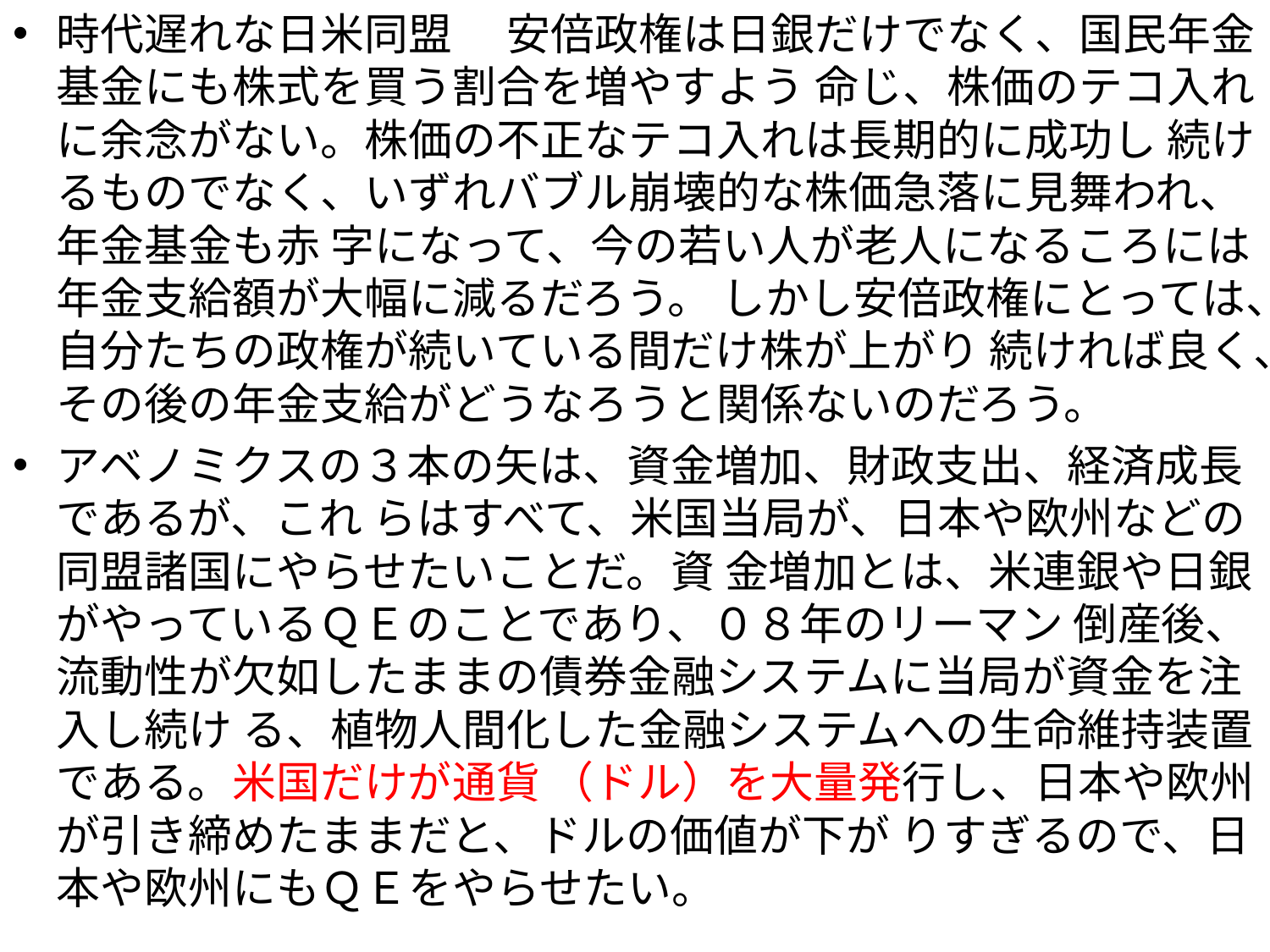

時代遅れな日米同盟 　安倍政権は日銀だけでなく、国民年金基金にも株式を買う割合を増やすよう 命じ、株価のテコ入れに余念がない。株価の不正なテコ入れは長期的に成功し 続けるものでなく、いずれバブル崩壊的な株価急落に見舞われ、年金基金も赤 字になって、今の若い人が老人になるころには年金支給額が大幅に減るだろう。 しかし安倍政権にとっては、自分たちの政権が続いている間だけ株が上がり 続ければ良く、その後の年金支給がどうなろうと関係ないのだろう。
アベノミクスの３本の矢は、資金増加、財政支出、経済成長であるが、これ らはすべて、米国当局が、日本や欧州などの同盟諸国にやらせたいことだ。資 金増加とは、米連銀や日銀がやっているＱＥのことであり、０８年のリーマン 倒産後、流動性が欠如したままの債券金融システムに当局が資金を注入し続け る、植物人間化した金融システムへの生命維持装置である。米国だけが通貨 （ドル）を大量発行し、日本や欧州が引き締めたままだと、ドルの価値が下が りすぎるので、日本や欧州にもＱＥをやらせたい。